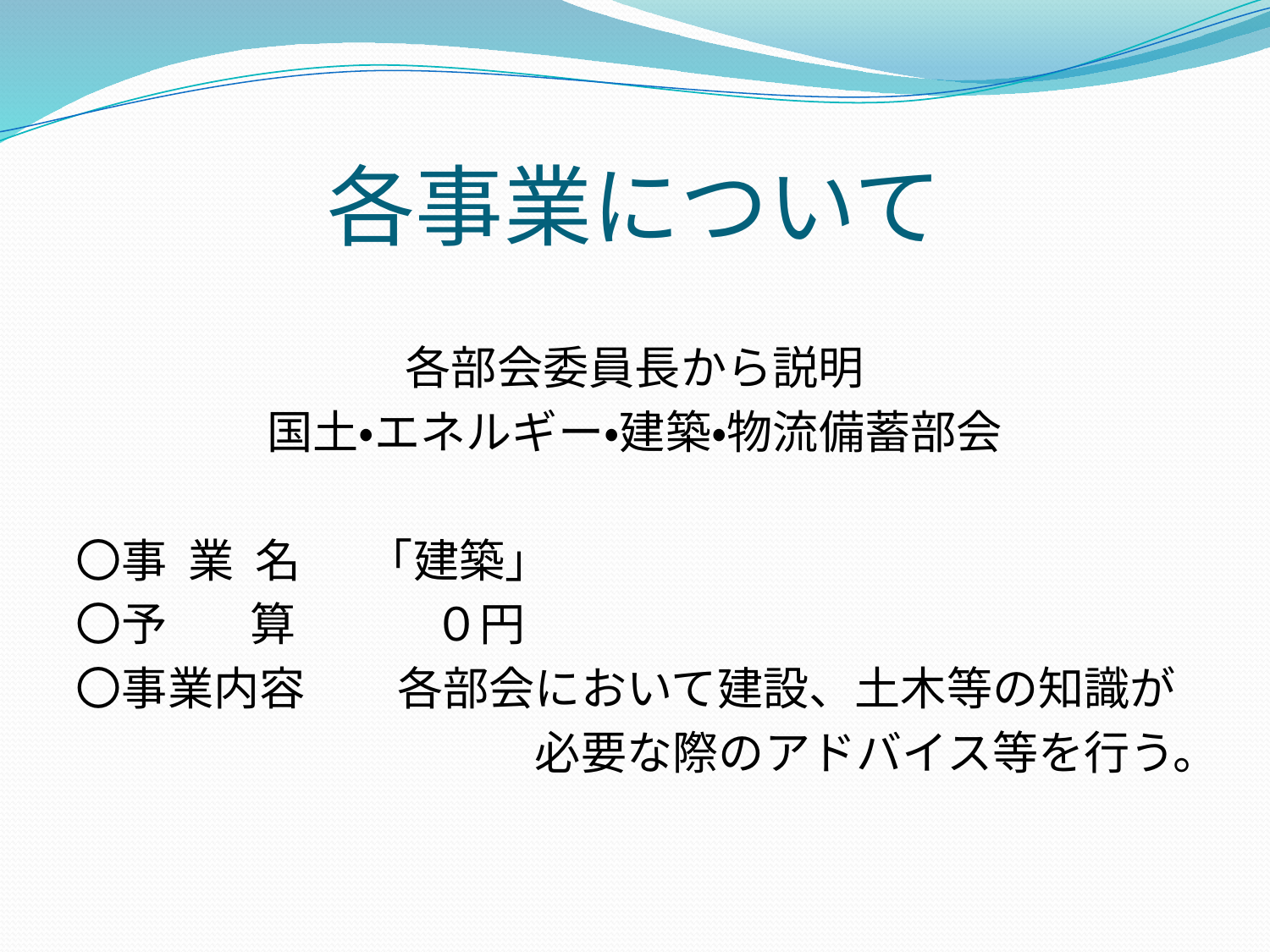

# 各事業について

各部会委員長から説明
国土・エネルギー・建築・物流備蓄部会

〇事  業  名　  「建築」
〇予        算　　　０円
〇事業内容　　各部会において建設、土木等の知識が
　　　　　　　　　　必要な際のアドバイス等を行う。